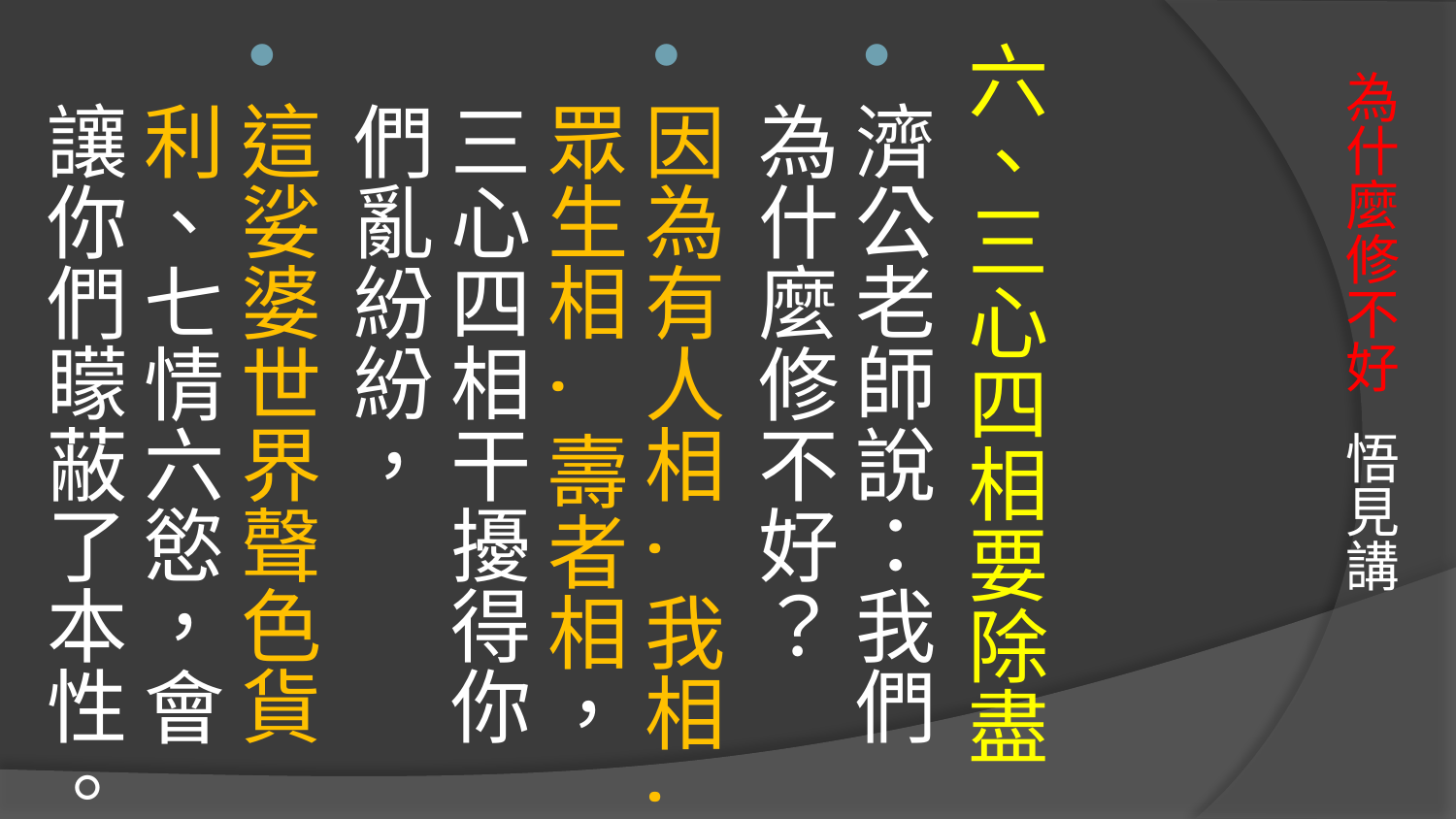

六、三心四相要除盡
濟公老師說：我們為什麼修不好？
因為有人相.我相.眾生相.壽者相，三心四相干擾得你們亂紛紛，
這娑婆世界聲色貨利、七情六慾，會讓你們矇蔽了本性。
# 為什麼修不好   悟見講